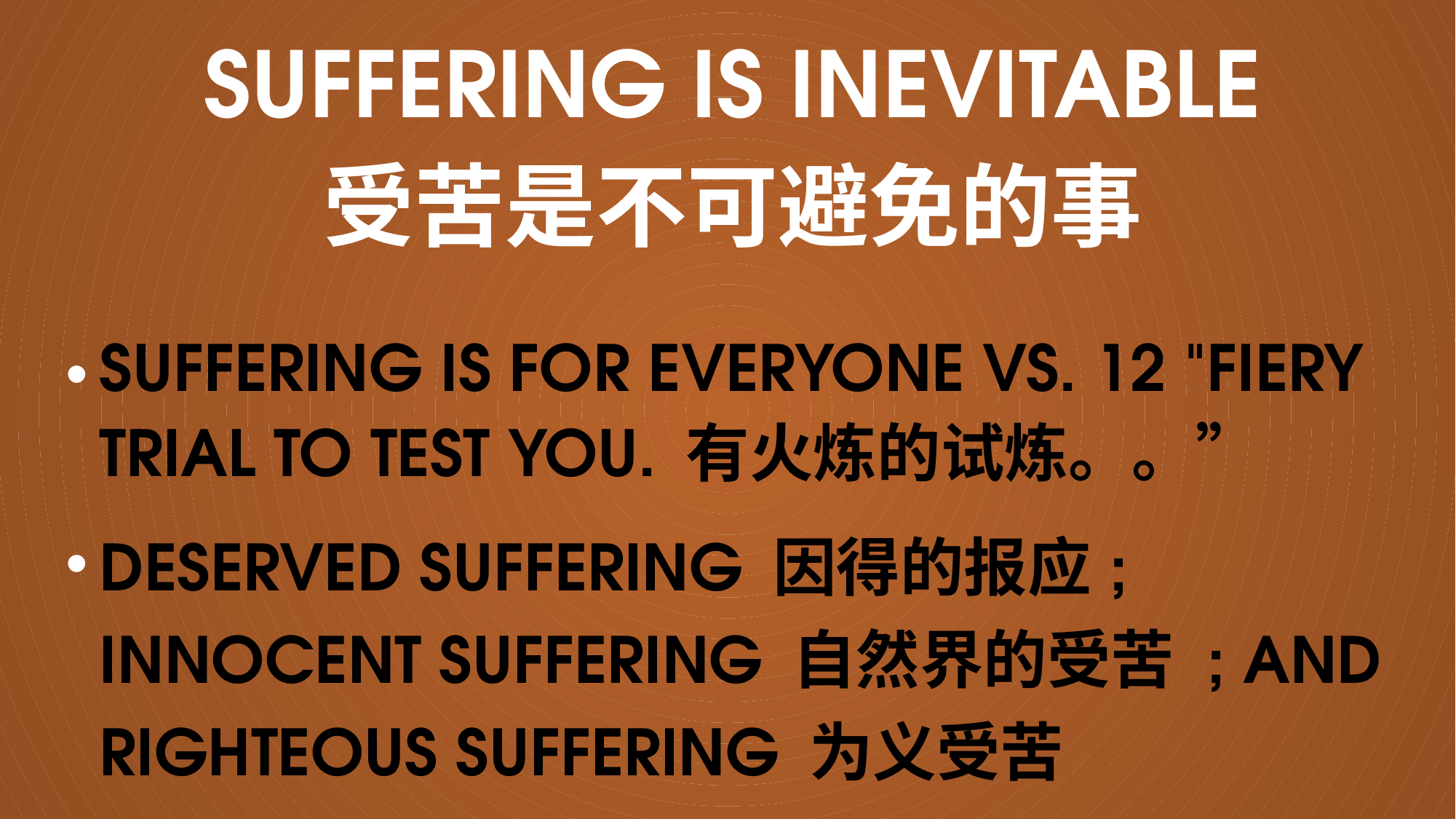

# SUFFERING IS INEVITABLE 受苦是不可避免的事
Suffering is for everyone Vs. 12 "fiery trial to test you. 有火炼的试炼。。”
Deserved Suffering 因得的报应; Innocent suffering 自然界的受苦 ; and Righteous suffering 为义受苦